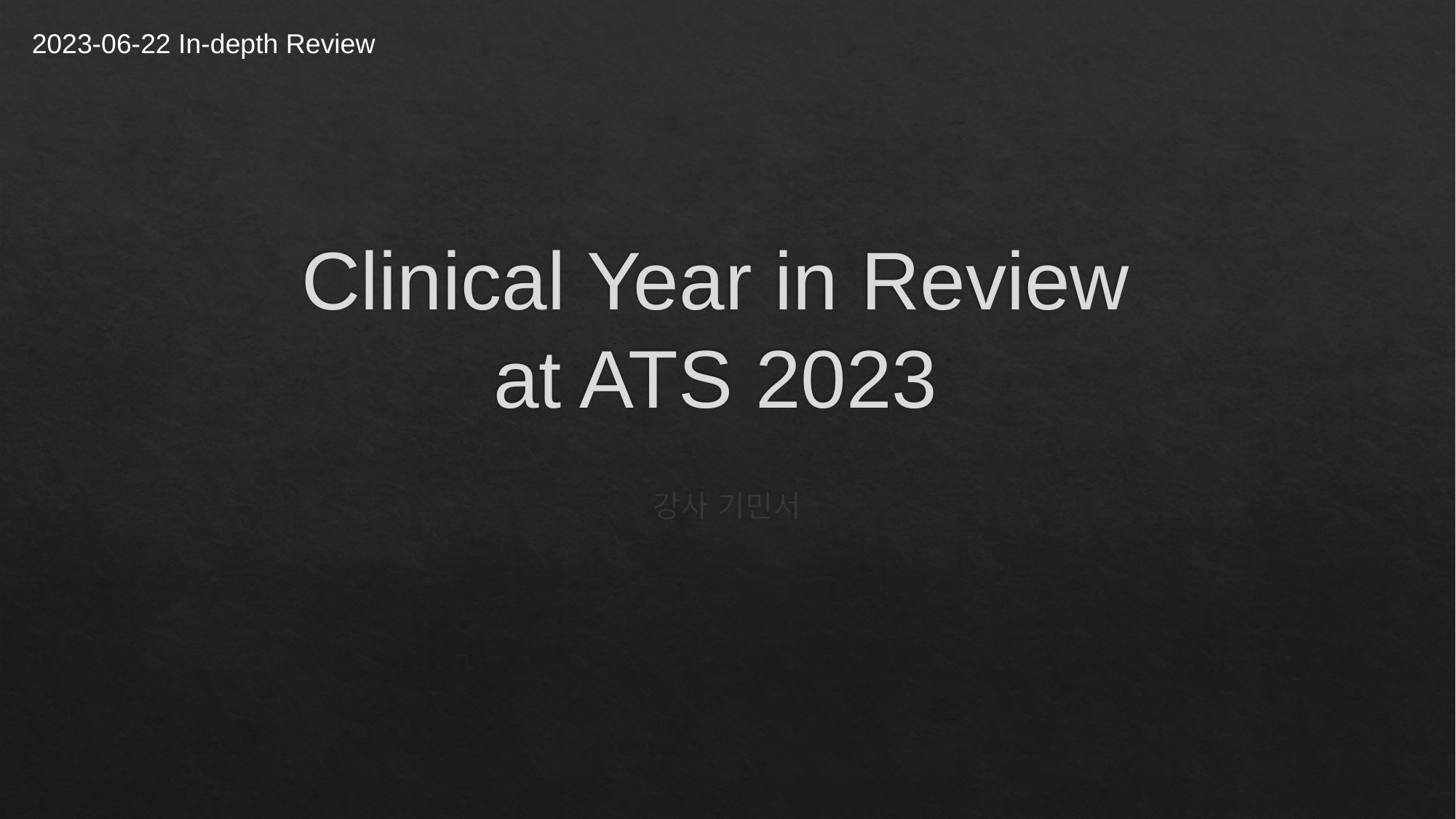

2023-06-22 In-depth Review
# Clinical Year in Review at ATS 2023

강사 기민서